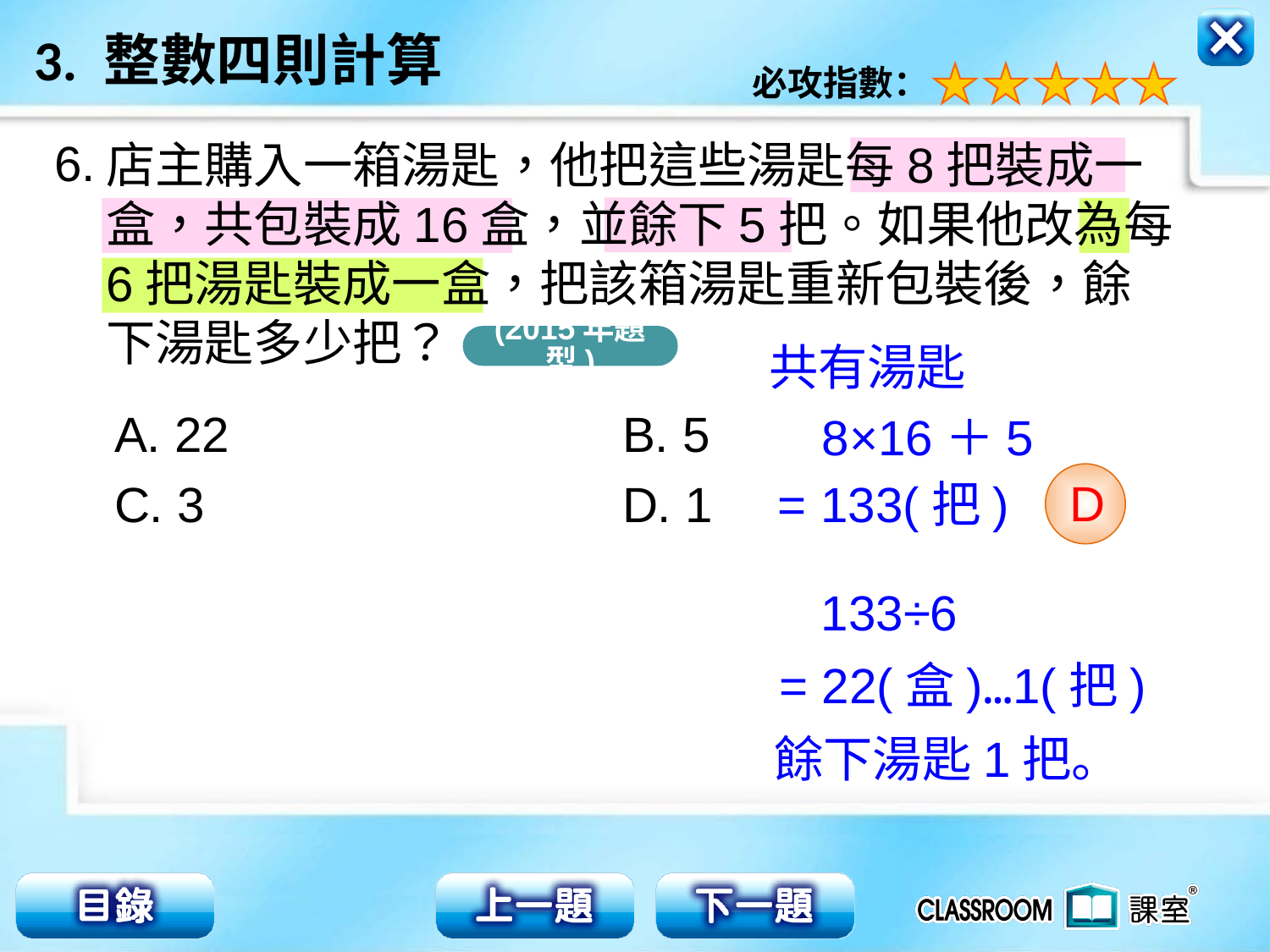

6.
店主購入一箱湯匙，他把這些湯匙每8把裝成一
盒，共包裝成16盒，並餘下5把。如果他改為每
6把湯匙裝成一盒，把該箱湯匙重新包裝後，餘
下湯匙多少把？

(2015年題型)
共有湯匙
A. 22 			B. 5
C. 3 				D. 1
8×16＋5

D
= 133(把)
133÷6
= 22(盒)…1(把)
餘下湯匙1把。